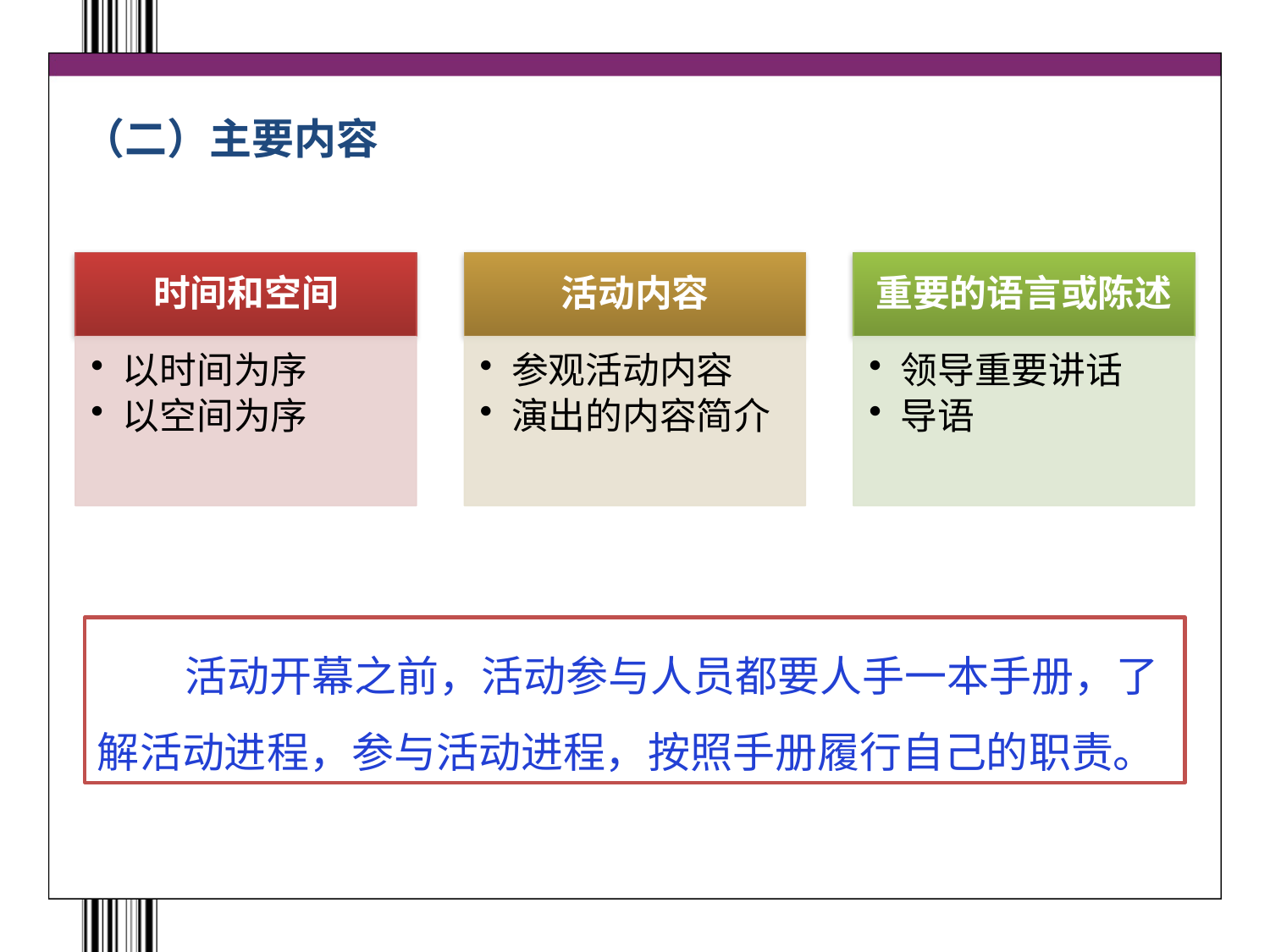

（二）主要内容
时间和空间
以时间为序
以空间为序
活动内容
参观活动内容
演出的内容简介
重要的语言或陈述
领导重要讲话
导语
活动开幕之前，活动参与人员都要人手一本手册，了解活动进程，参与活动进程，按照手册履行自己的职责。